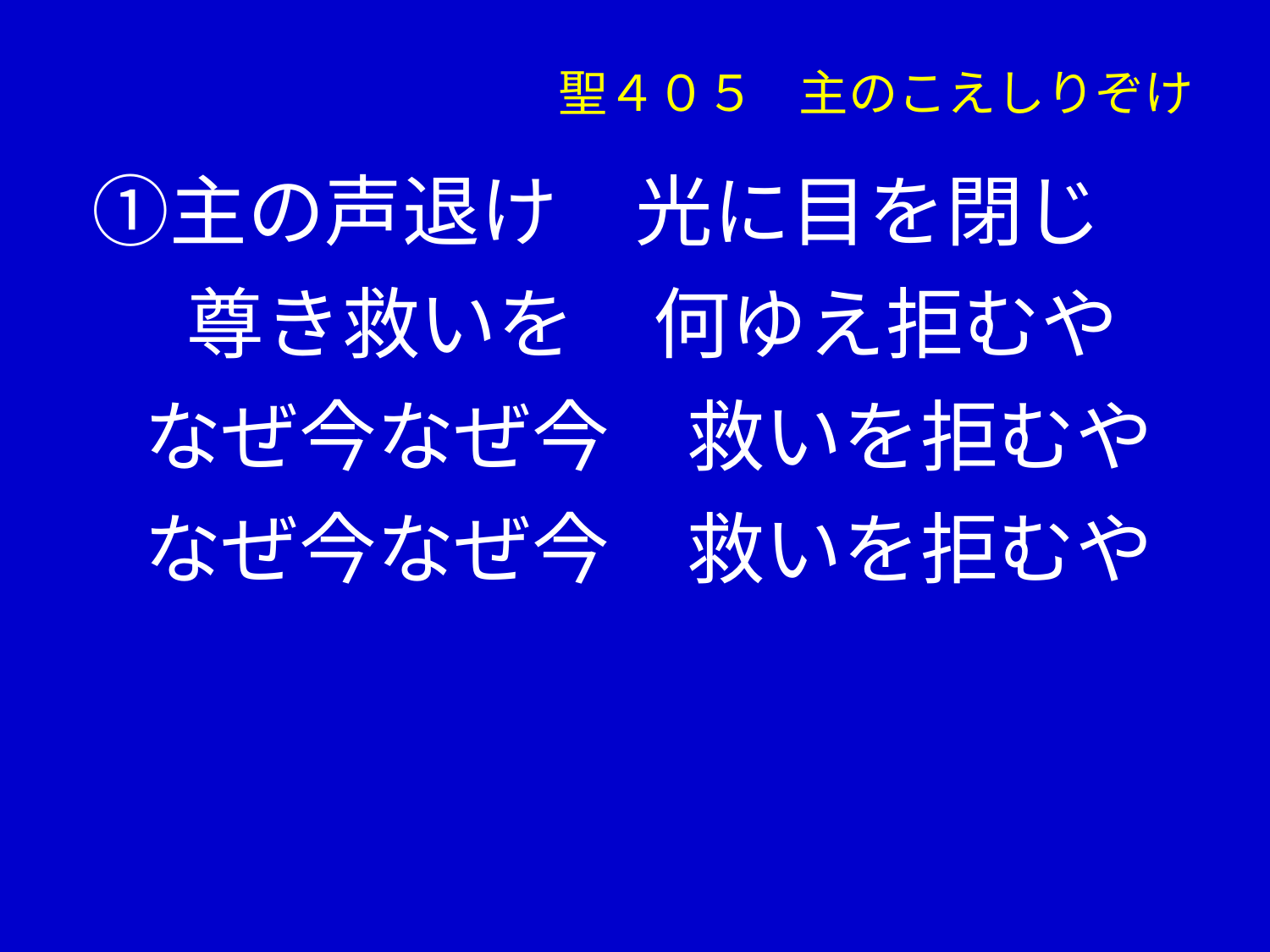

聖４０５    主のこえしりぞけ
　①主の声退け　光に目を閉じ
　　 尊き救いを　何ゆえ拒むや
　   なぜ今なぜ今　救いを拒むや
　   なぜ今なぜ今　救いを拒むや